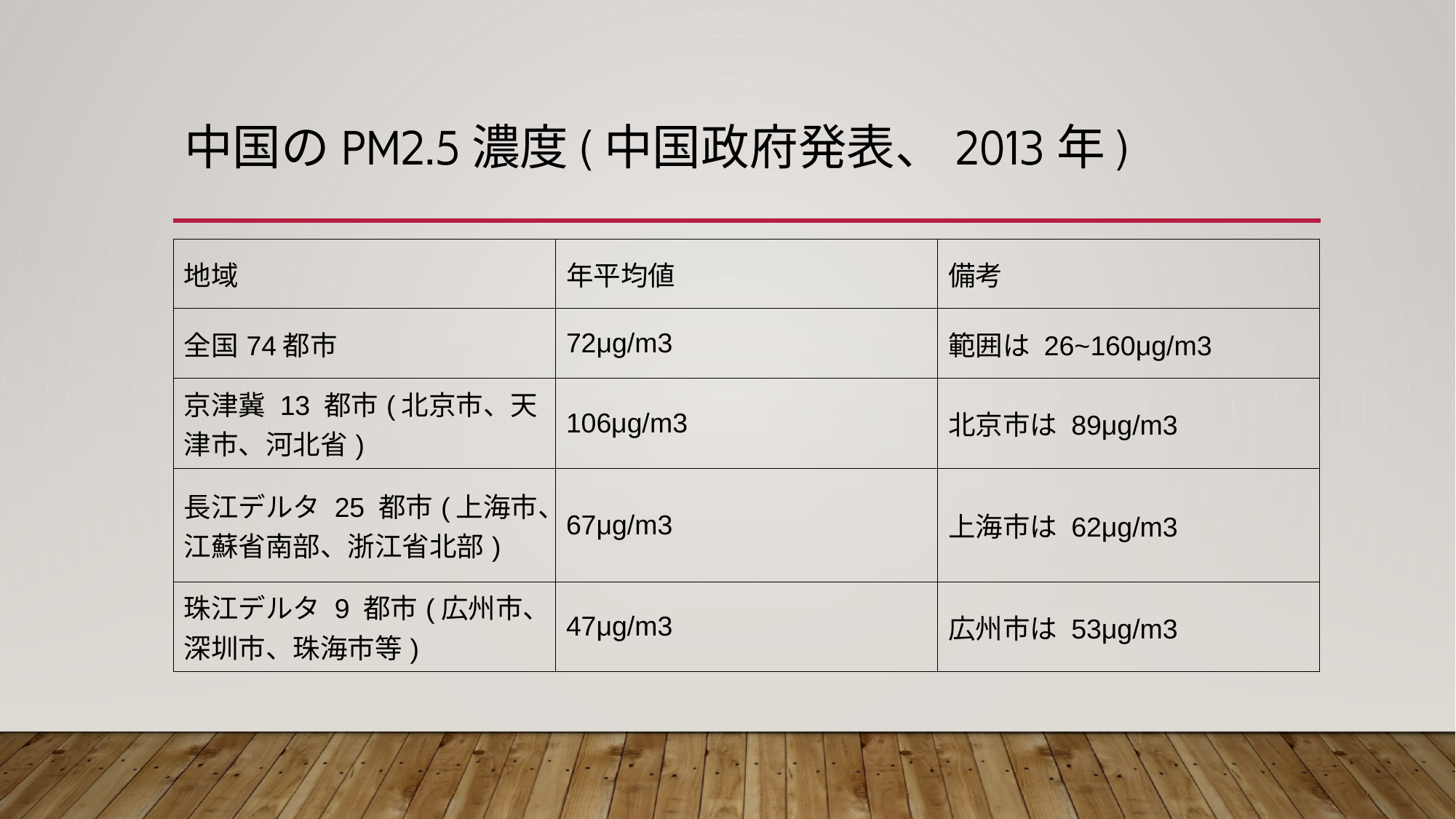

# 中国のPM2.5濃度(中国政府発表、2013年)
| 地域 | 年平均値 | 備考 |
| --- | --- | --- |
| 全国74都市 | 72μg/m3 | 範囲は 26~160μg/m3 |
| 京津冀 13 都市(北京市、天津市、河北省) | 106μg/m3 | 北京市は 89μg/m3 |
| 長江デルタ 25 都市(上海市、江蘇省南部、浙江省北部) | 67μg/m3 | 上海市は 62μg/m3 |
| 珠江デルタ 9 都市(広州市、深圳市、珠海市等) | 47μg/m3 | 広州市は 53μg/m3 |